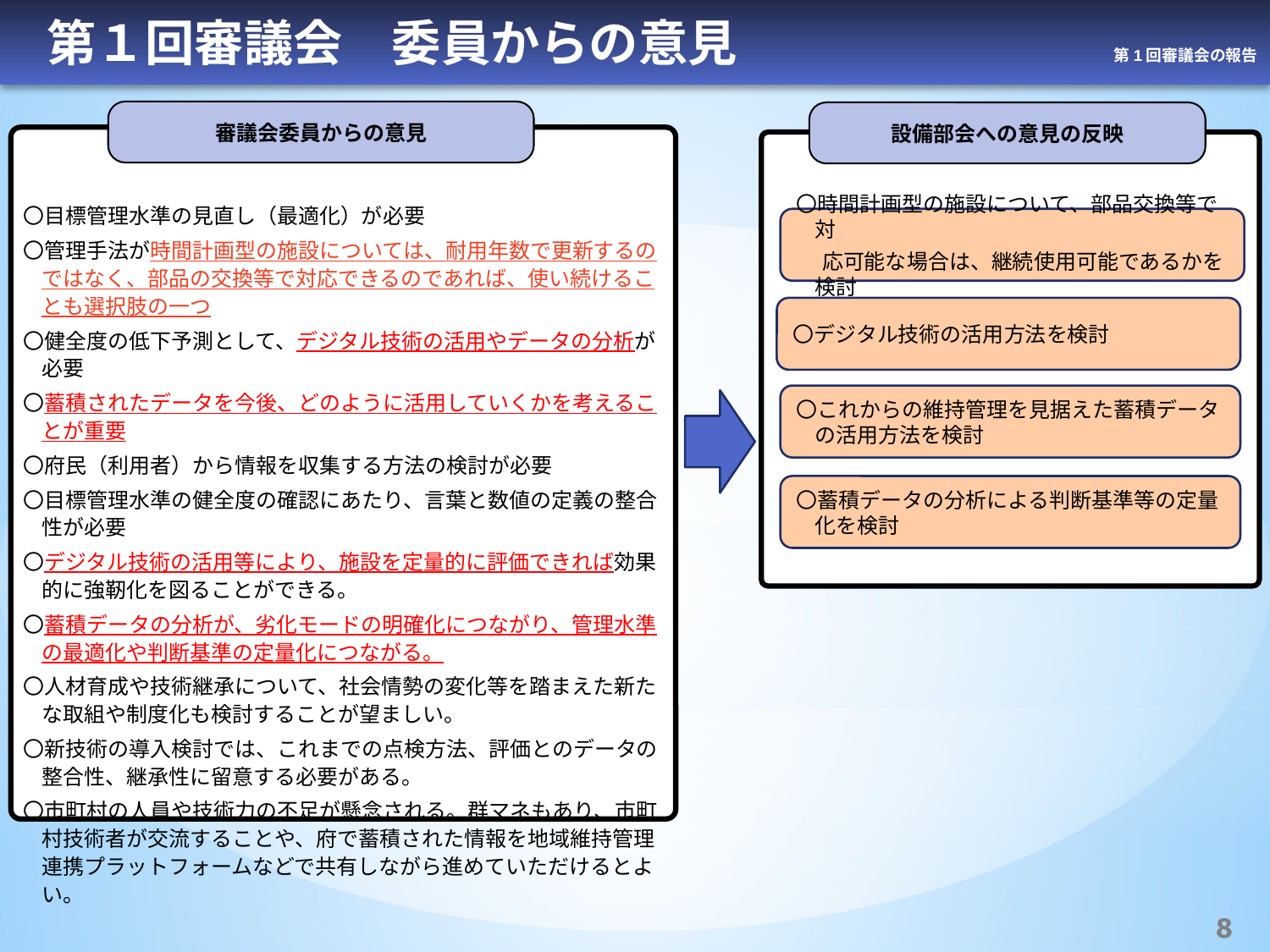

第１回審議会　委員からの意見
第1回審議会の報告
審議会委員からの意見
設備部会への意見の反映

〇目標管理水準の見直し（最適化）が必要
〇管理手法が時間計画型の施設については、耐用年数で更新するのではなく、部品の交換等で対応できるのであれば、使い続けることも選択肢の一つ
〇健全度の低下予測として、デジタル技術の活用やデータの分析が必要
〇蓄積されたデータを今後、どのように活用していくかを考えることが重要
〇府民（利用者）から情報を収集する方法の検討が必要
〇目標管理水準の健全度の確認にあたり、言葉と数値の定義の整合性が必要
〇デジタル技術の活用等により、施設を定量的に評価できれば効果的に強靭化を図ることができる。
〇蓄積データの分析が、劣化モードの明確化につながり、管理水準の最適化や判断基準の定量化につながる。
〇人材育成や技術継承について、社会情勢の変化等を踏まえた新たな取組や制度化も検討することが望ましい。
〇新技術の導入検討では、これまでの点検方法、評価とのデータの整合性、継承性に留意する必要がある。
〇市町村の人員や技術力の不足が懸念される。群マネもあり、市町村技術者が交流することや、府で蓄積された情報を地域維持管理連携プラットフォームなどで共有しながら進めていただけるとよい。
〇時間計画型の施設について、部品交換等で対
　 応可能な場合は、継続使用可能であるかを検討
〇デジタル技術の活用方法を検討
〇これからの維持管理を見据えた蓄積データの活用方法を検討

〇蓄積データの分析による判断基準等の定量化を検討
8